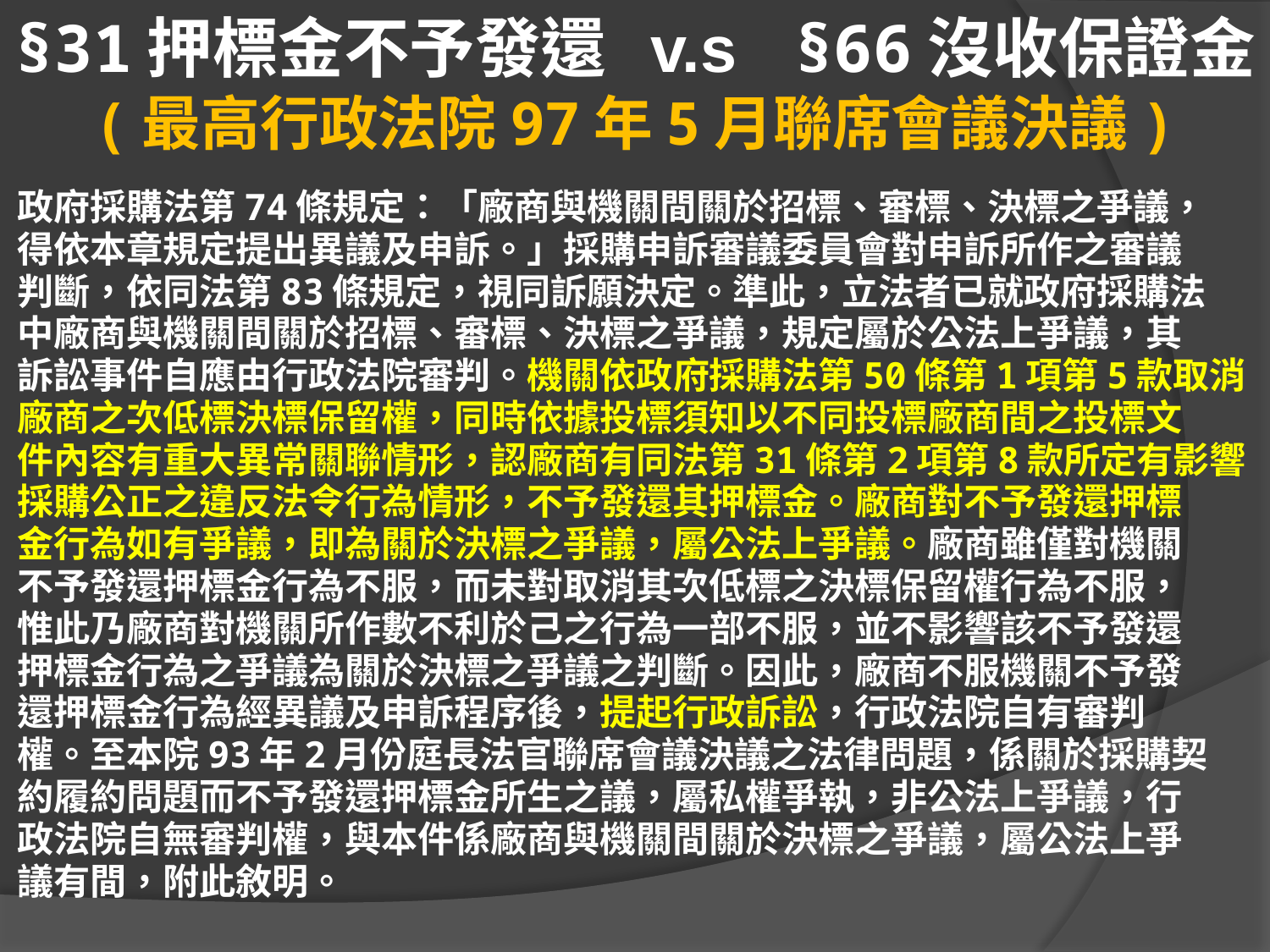

# §31押標金不予發還  v.s  §66沒收保證金 (最高行政法院97年5月聯席會議決議)
政府採購法第74條規定：「廠商與機關間關於招標、審標、決標之爭議，
得依本章規定提出異議及申訴。」採購申訴審議委員會對申訴所作之審議
判斷，依同法第83條規定，視同訴願決定。準此，立法者已就政府採購法
中廠商與機關間關於招標、審標、決標之爭議，規定屬於公法上爭議，其
訴訟事件自應由行政法院審判。機關依政府採購法第50條第1項第5款取消
廠商之次低標決標保留權，同時依據投標須知以不同投標廠商間之投標文
件內容有重大異常關聯情形，認廠商有同法第31條第2項第8款所定有影響
採購公正之違反法令行為情形，不予發還其押標金。廠商對不予發還押標
金行為如有爭議，即為關於決標之爭議，屬公法上爭議。廠商雖僅對機關
不予發還押標金行為不服，而未對取消其次低標之決標保留權行為不服，
惟此乃廠商對機關所作數不利於己之行為一部不服，並不影響該不予發還
押標金行為之爭議為關於決標之爭議之判斷。因此，廠商不服機關不予發
還押標金行為經異議及申訴程序後，提起行政訴訟，行政法院自有審判
權。至本院93年2月份庭長法官聯席會議決議之法律問題，係關於採購契
約履約問題而不予發還押標金所生之議，屬私權爭執，非公法上爭議，行
政法院自無審判權，與本件係廠商與機關間關於決標之爭議，屬公法上爭
議有間，附此敘明。